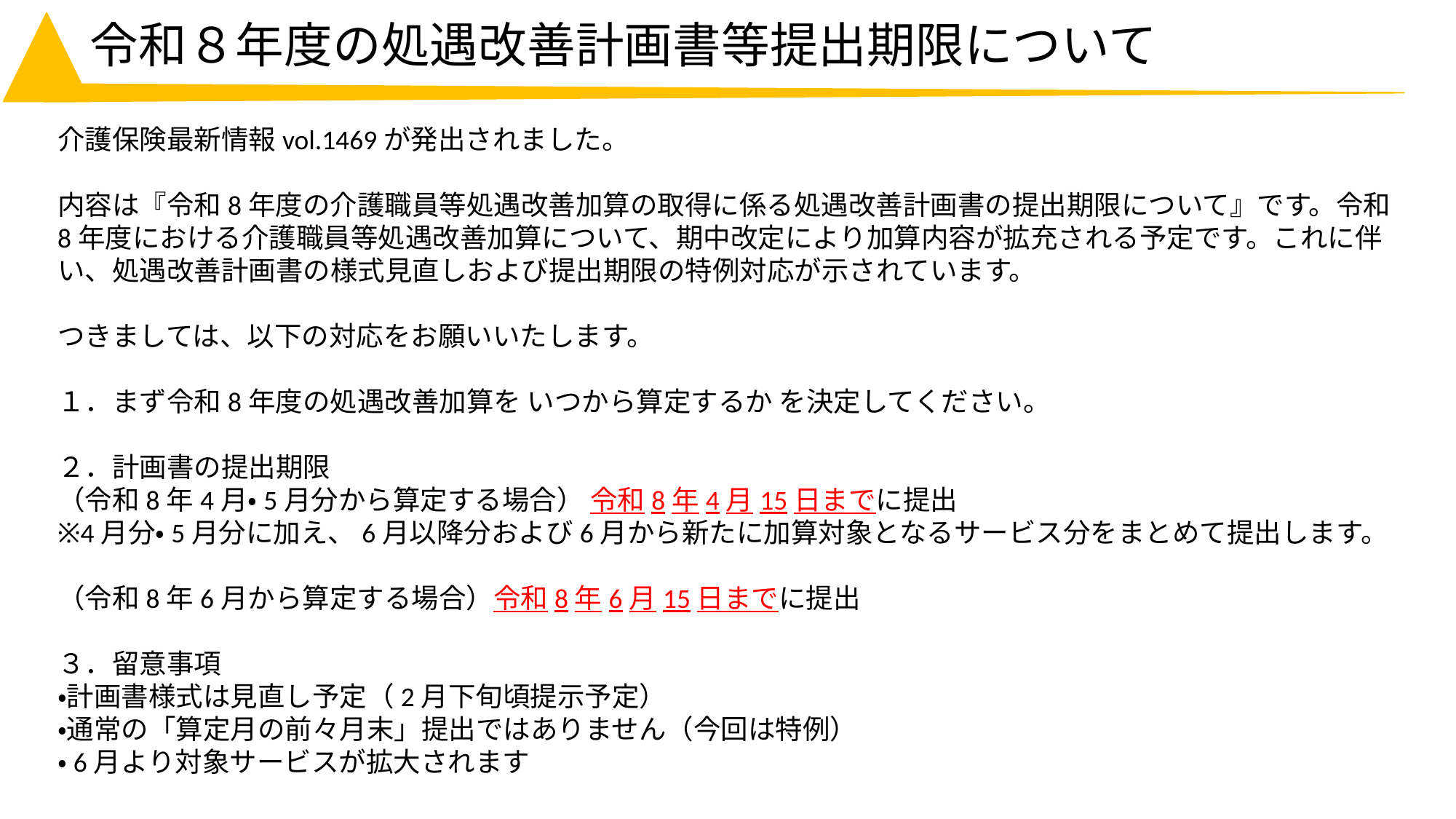

# 令和８年度の処遇改善計画書等提出期限について
介護保険最新情報vol.1469が発出されました。

内容は『令和8年度の介護職員等処遇改善加算の取得に係る処遇改善計画書の提出期限について』です。令和8年度における介護職員等処遇改善加算について、期中改定により加算内容が拡充される予定です。これに伴い、処遇改善計画書の様式見直しおよび提出期限の特例対応が示されています。

つきましては、以下の対応をお願いいたします。

１．まず令和8年度の処遇改善加算を いつから算定するか を決定してください。

２．計画書の提出期限
（令和8年4月・5月分から算定する場合） 令和8年4月15日までに提出
※4月分・5月分に加え、6月以降分および6月から新たに加算対象となるサービス分をまとめて提出します。

（令和8年6月から算定する場合）令和8年6月15日までに提出

３．留意事項
・計画書様式は見直し予定（2月下旬頃提示予定）
・通常の「算定月の前々月末」提出ではありません（今回は特例）
・6月より対象サービスが拡大されます